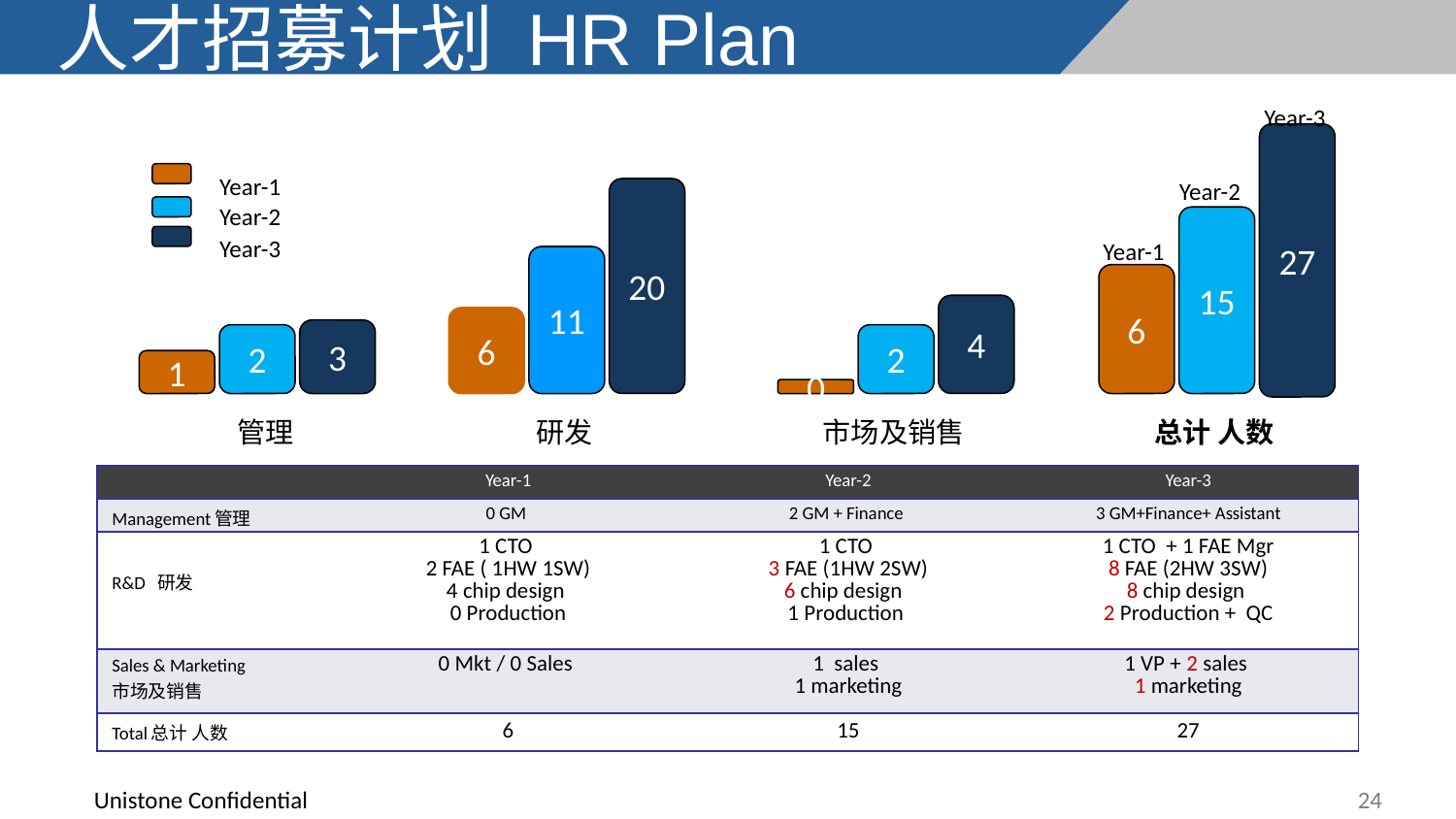

# 人才招募计划 HR Plan
Year-3
27
20
15
11
6
4
6
3
2
2
1
0
管理
研发
市场及销售
总计 人数

Year-1
Year-2

Year-3
Year-2
Year-1
|  | Year-1 | Year-2 | Year-3 |
| --- | --- | --- | --- |
| Management管理 | 0 GM | 2 GM + Finance | 3 GM+Finance+ Assistant |
| R&D 研发 | 1 CTO 2 FAE ( 1HW 1SW) 4 chip design 0 Production | 1 CTO 3 FAE (1HW 2SW) 6 chip design 1 Production | 1 CTO + 1 FAE Mgr 8 FAE (2HW 3SW) 8 chip design 2 Production + QC |
| Sales & Marketing 市场及销售 | 0 Mkt / 0 Sales | 1 sales 1 marketing | 1 VP + 2 sales 1 marketing |
| Total总计 人数 | 6 | 15 | 27 |
24